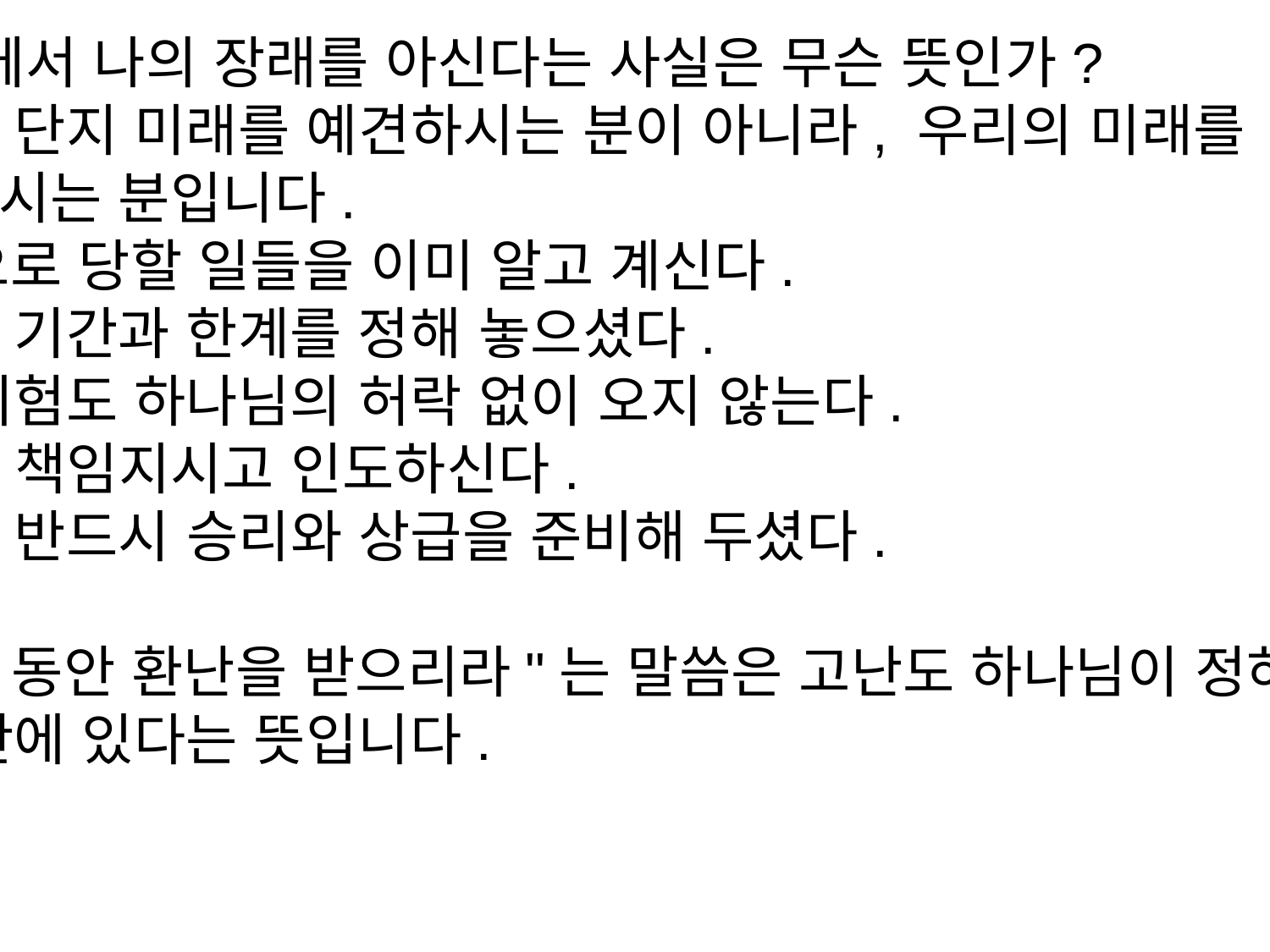

2) 주께서 나의 장래를 아신다는 사실은 무슨 뜻인가?
주님은 단지 미래를 예견하시는 분이 아니라, 우리의 미래를 주관하시는 분입니다.
☛앞으로 당할 일들을 이미 알고 계신다.
고난의 기간과 한계를 정해 놓으셨다.
어떤 시험도 하나님의 허락 없이 오지 않는다.
장래를 책임지시고 인도하신다.
끝에는 반드시 승리와 상급을 준비해 두셨다.

"십 일 동안 환난을 받으리라"는 말씀은 고난도 하나님이 정하신 범위 안에 있다는 뜻입니다.